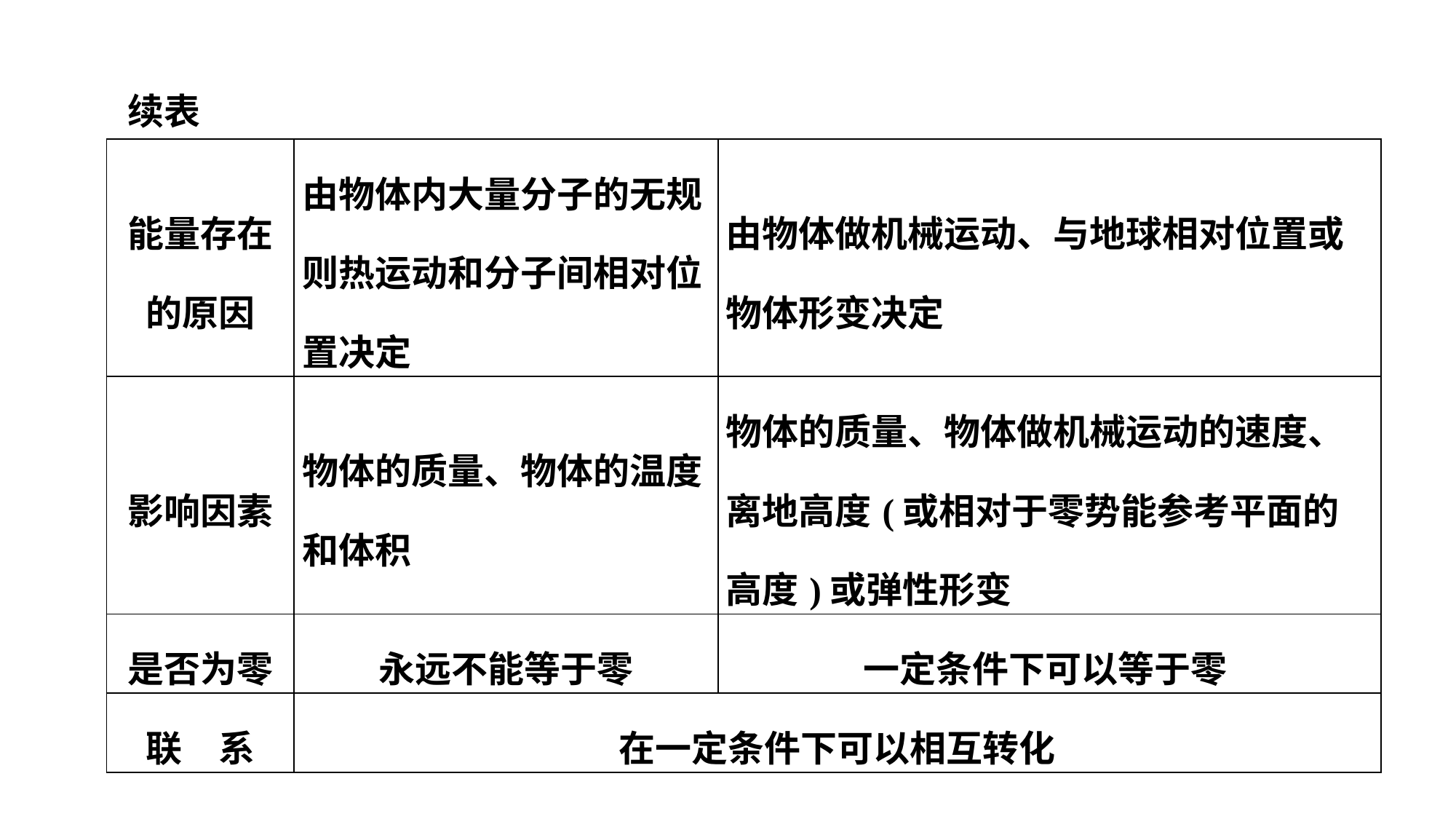

续表
| 能量存在的原因 | 由物体内大量分子的无规则热运动和分子间相对位置决定 | 由物体做机械运动、与地球相对位置或物体形变决定 |
| --- | --- | --- |
| 影响因素 | 物体的质量、物体的温度和体积 | 物体的质量、物体做机械运动的速度、离地高度(或相对于零势能参考平面的高度)或弹性形变 |
| 是否为零 | 永远不能等于零 | 一定条件下可以等于零 |
| 联　系 | 在一定条件下可以相互转化 |  |